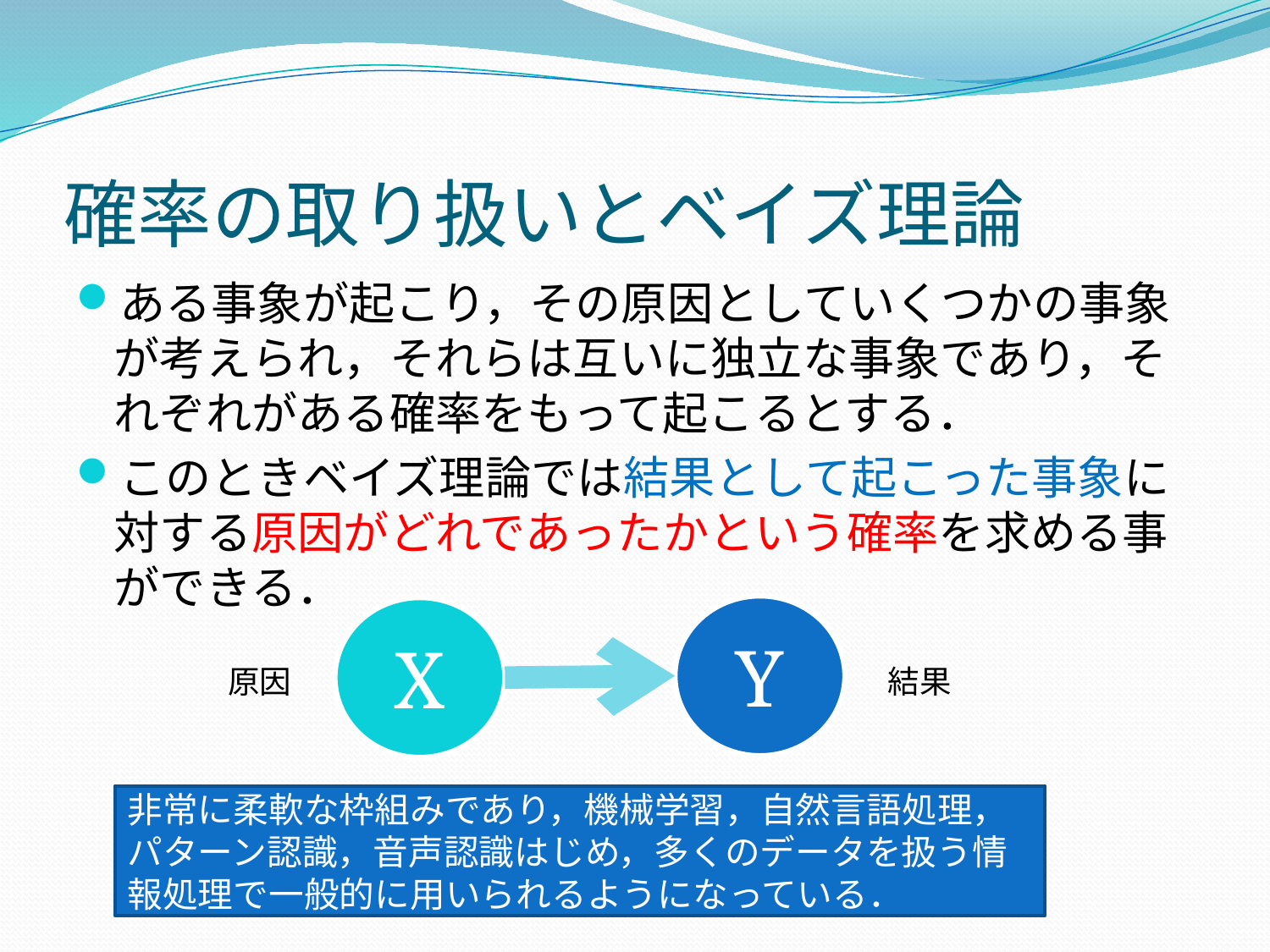

# 確率の取り扱いとベイズ理論
ある事象が起こり，その原因としていくつかの事象が考えられ，それらは互いに独立な事象であり，それぞれがある確率をもって起こるとする．
このときベイズ理論では結果として起こった事象に対する原因がどれであったかという確率を求める事ができる．
Y
X
原因
結果
非常に柔軟な枠組みであり，機械学習，自然言語処理，パターン認識，音声認識はじめ，多くのデータを扱う情報処理で一般的に用いられるようになっている．